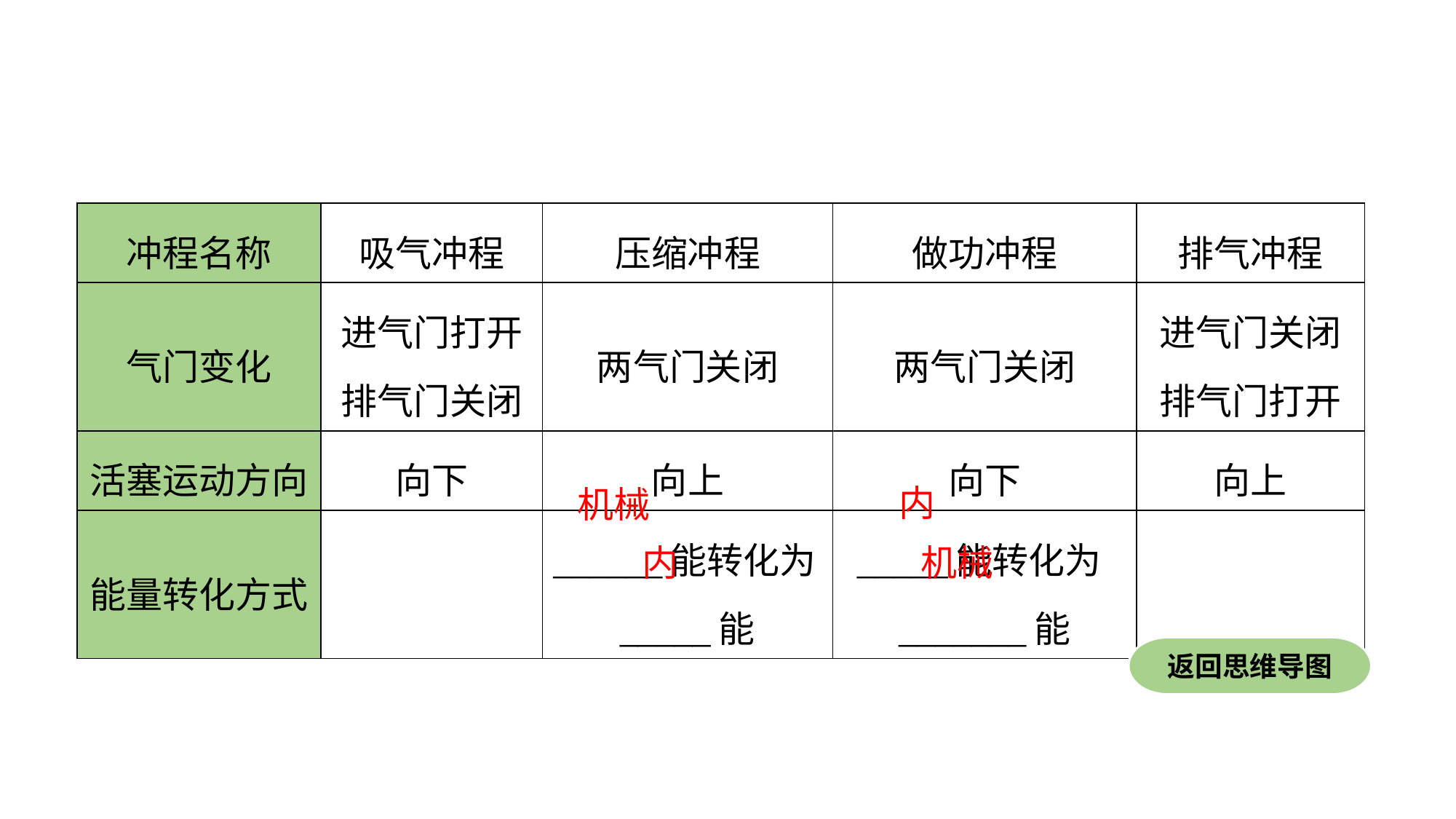

| 冲程名称 | 吸气冲程 | 压缩冲程 | 做功冲程 | 排气冲程 |
| --- | --- | --- | --- | --- |
| 气门变化 | 进气门打开排气门关闭 | 两气门关闭 | 两气门关闭 | 进气门关闭 排气门打开 |
| 活塞运动方向 | 向下 | 向上 | 向下 | 向上 |
| 能量转化方式 |  | \_\_\_\_\_\_能转化为\_\_\_\_\_能 | \_\_\_\_\_能转化为\_\_\_\_\_\_\_能 |  |
内
机械
内
机械
返回思维导图